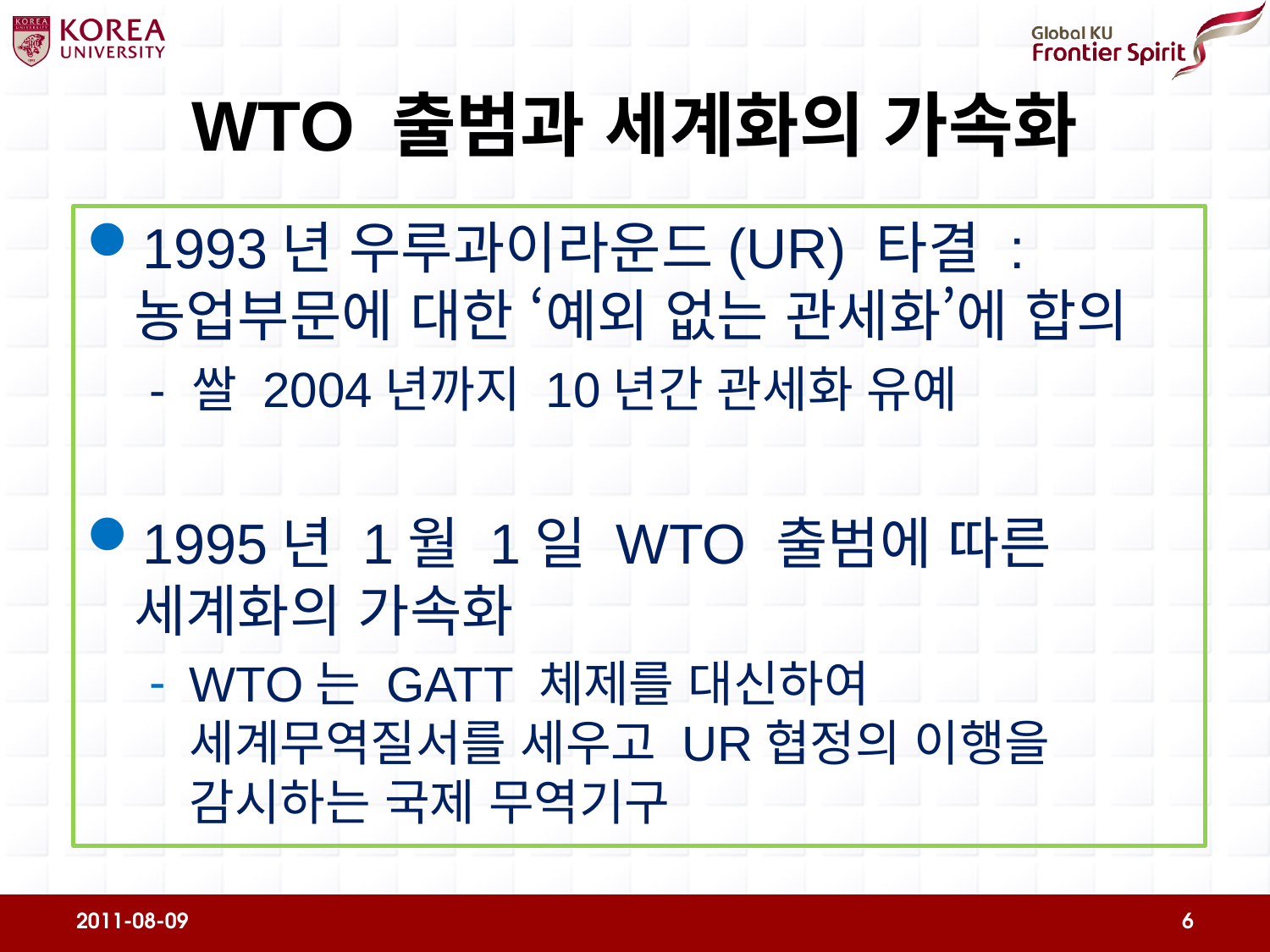

# WTO 출범과 세계화의 가속화
1993년 우루과이라운드(UR) 타결 :  농업부문에 대한 ‘예외 없는 관세화’에 합의
- 쌀 2004년까지 10년간 관세화 유예

1995년 1월 1일 WTO 출범에 따른 세계화의 가속화
WTO는 GATT 체제를 대신하여 세계무역질서를 세우고 UR협정의 이행을 감시하는 국제 무역기구

2011-08-09
6